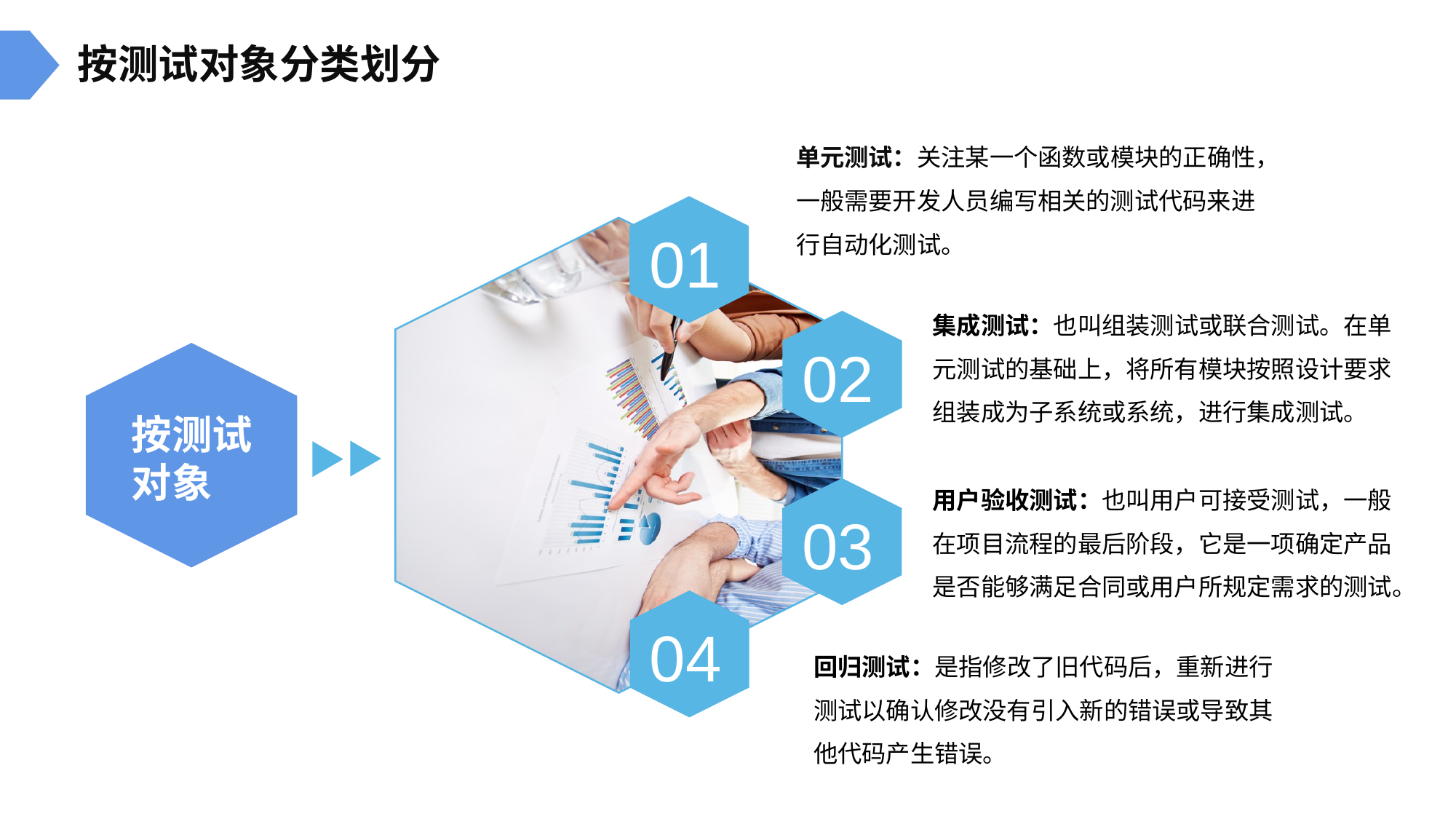

按测试对象分类划分
单元测试：关注某一个函数或模块的正确性，一般需要开发人员编写相关的测试代码来进行自动化测试。

01

集成测试：也叫组装测试或联合测试。在单元测试的基础上，将所有模块按照设计要求组装成为子系统或系统，进行集成测试。

02

按测试对象

用户验收测试：也叫用户可接受测试，一般在项目流程的最后阶段，它是一项确定产品是否能够满足合同或用户所规定需求的测试。

03

04
回归测试：是指修改了旧代码后，重新进行测试以确认修改没有引入新的错误或导致其他代码产生错误。